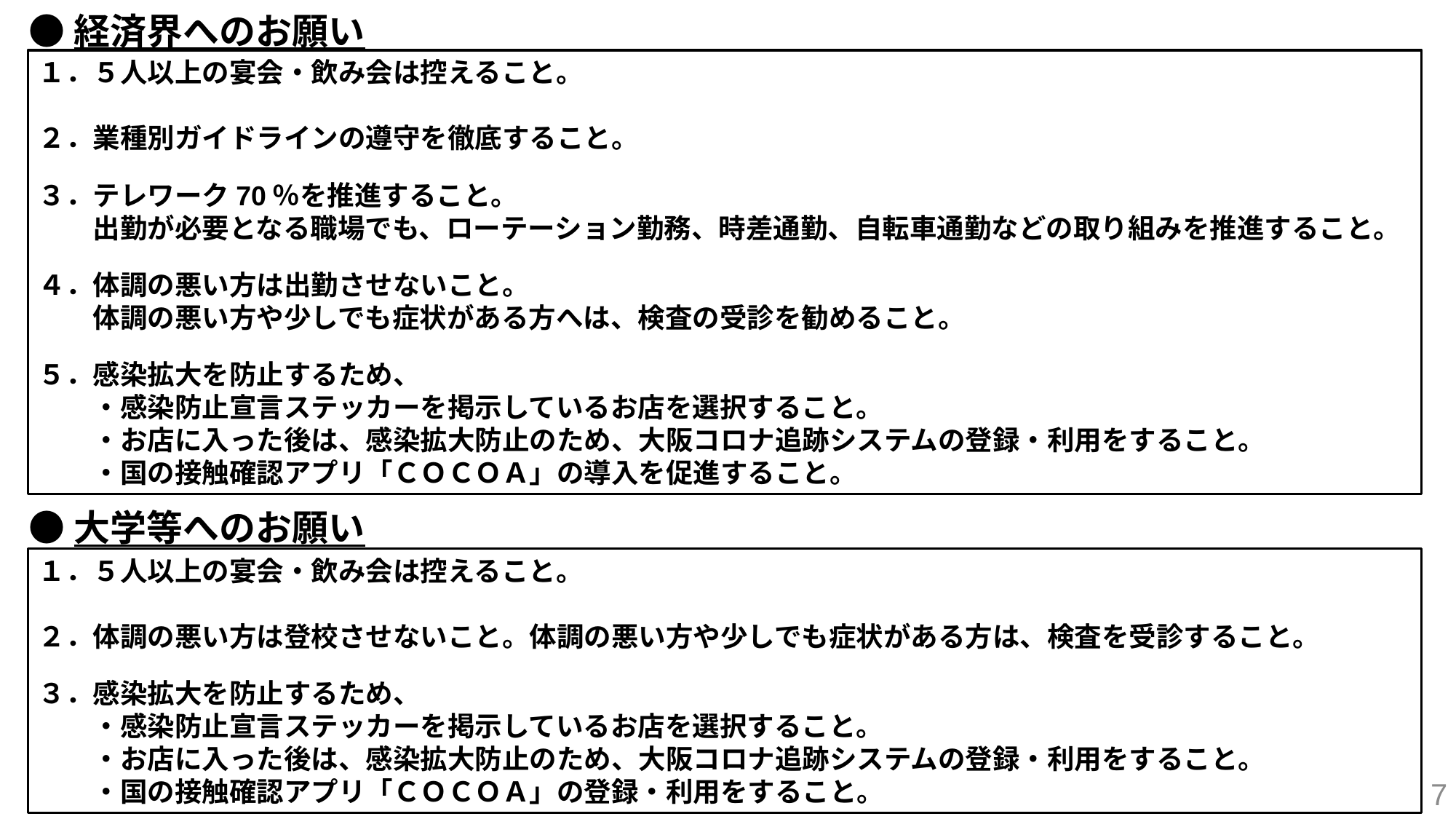

●経済界へのお願い
１．５人以上の宴会・飲み会は控えること。

２．業種別ガイドラインの遵守を徹底すること。

３．テレワーク70％を推進すること。
　　出勤が必要となる職場でも、ローテーション勤務、時差通勤、自転車通勤などの取り組みを推進すること。

４．体調の悪い方は出勤させないこと。
　　体調の悪い方や少しでも症状がある方へは、検査の受診を勧めること。

５．感染拡大を防止するため、
　　・感染防止宣言ステッカーを掲示しているお店を選択すること。
　　・お店に入った後は、感染拡大防止のため、大阪コロナ追跡システムの登録・利用をすること。
　　・国の接触確認アプリ「ＣＯＣＯＡ」の導入を促進すること。
●大学等へのお願い
１．５人以上の宴会・飲み会は控えること。

２．体調の悪い方は登校させないこと。体調の悪い方や少しでも症状がある方は、検査を受診すること。

３．感染拡大を防止するため、
　　・感染防止宣言ステッカーを掲示しているお店を選択すること。
　　・お店に入った後は、感染拡大防止のため、大阪コロナ追跡システムの登録・利用をすること。
　　・国の接触確認アプリ「ＣＯＣＯＡ」の登録・利用をすること。
7